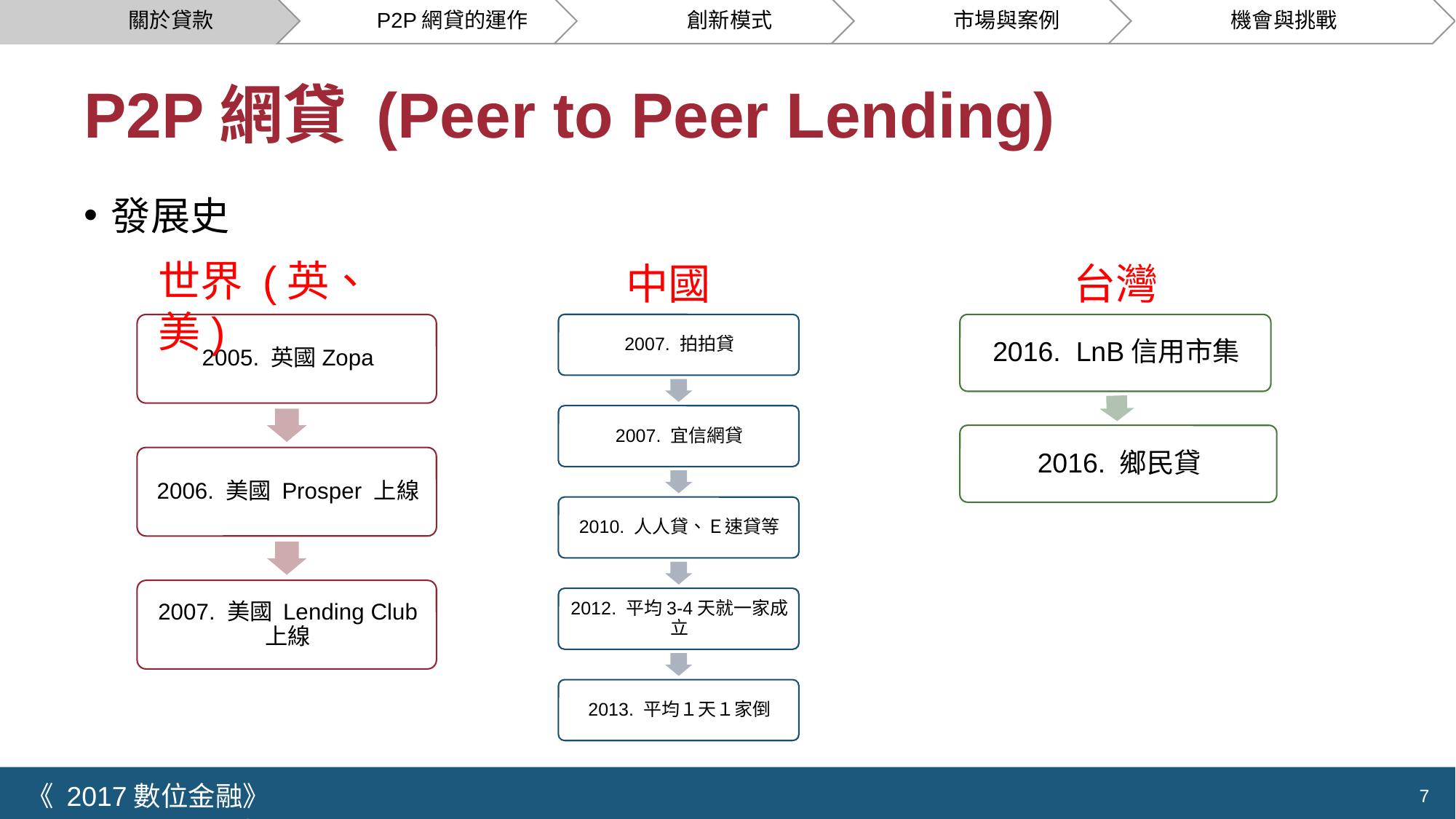

關於貸款
P2P網貸的運作
創新模式
市場與案例
機會與挑戰
# P2P網貸 (Peer to Peer Lending)
發展史
世界 (英、美)
中國
台灣
2007. 拍拍貸

2007. 宜信網貸

2010. 人人貸、Ｅ速貸等

2012. 平均3-4天就一家成立

2013. 平均１天１家倒
2005. 英國Zopa

2006. 美國 Prosper 上線

2007. 美國 Lending Club 上線
2016.  LnB信用市集

2016. 鄉民貸
《 2017數位金融》                                                                                                                                             	NCTU.IIM.IEBI Lab
7